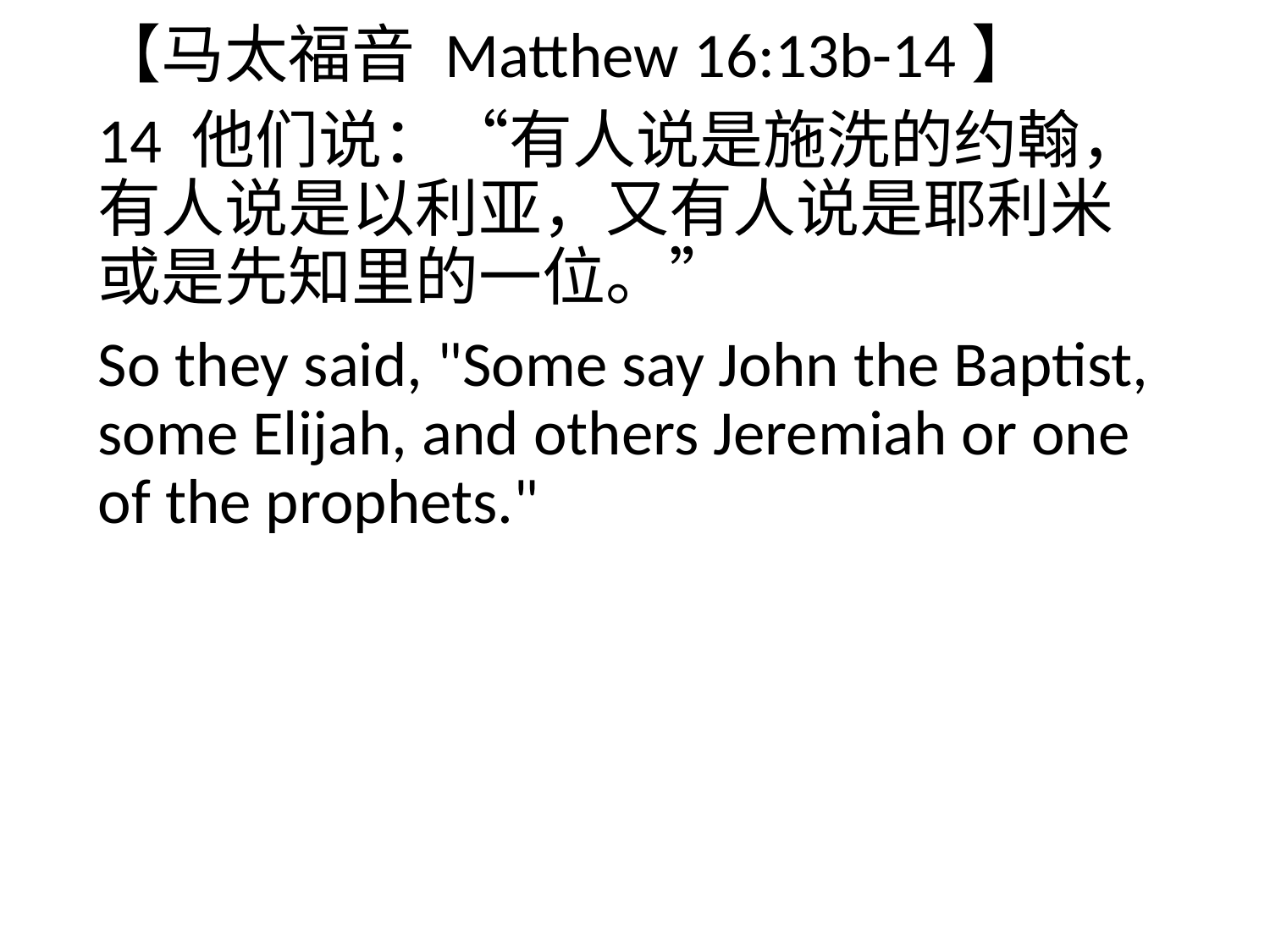

【马太福音 Matthew 16:13b-14】
14 他们说：“有人说是施洗的约翰，有人说是以利亚，又有人说是耶利米或是先知里的一位。”
So they said, "Some say John the Baptist, some Elijah, and others Jeremiah or one of the prophets."